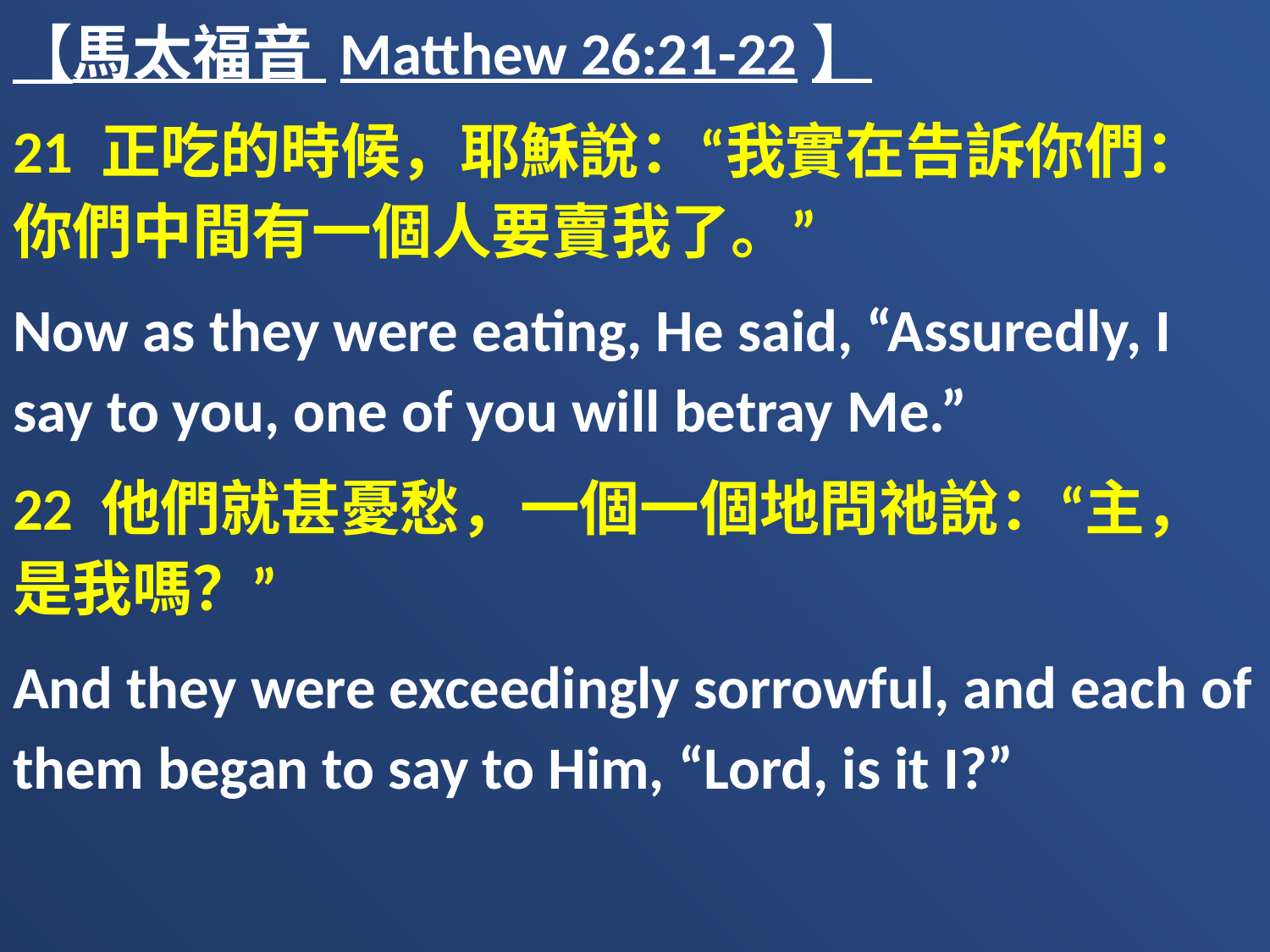

【馬太福音 Matthew 26:21-22】
21 正吃的時候，耶穌說：“我實在告訴你們：你們中間有一個人要賣我了。”
Now as they were eating, He said, “Assuredly, I say to you, one of you will betray Me.”
22 他們就甚憂愁，一個一個地問祂說：“主，是我嗎？”
And they were exceedingly sorrowful, and each of them began to say to Him, “Lord, is it I?”